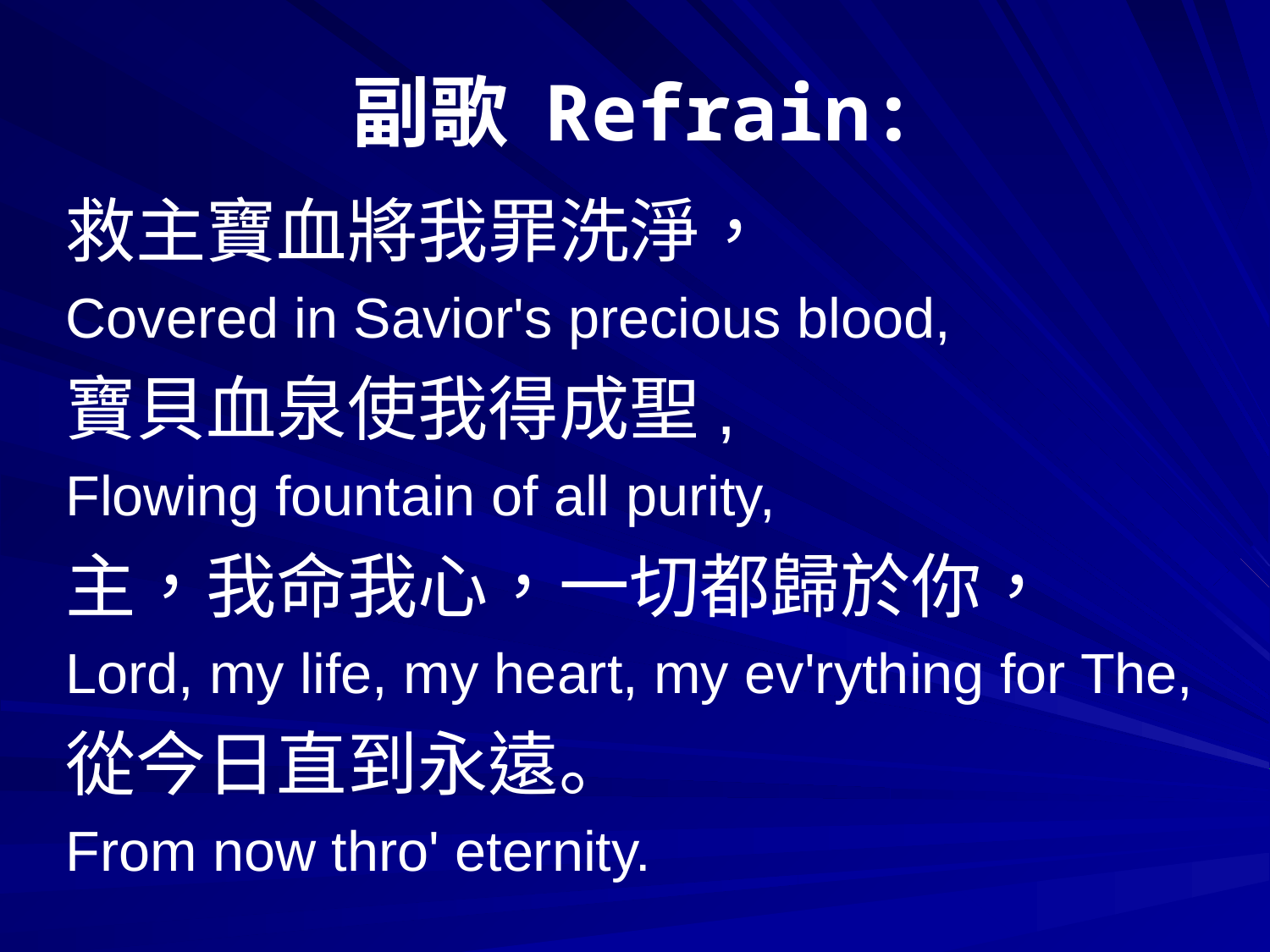

# 副歌 Refrain:
救主寶血將我罪洗淨，
Covered in Savior's precious blood,
寶貝血泉使我得成聖,
Flowing fountain of all purity,
主，我命我心，一切都歸於你，
Lord, my life, my heart, my ev'rything for The,
從今日直到永遠。
From now thro' eternity.